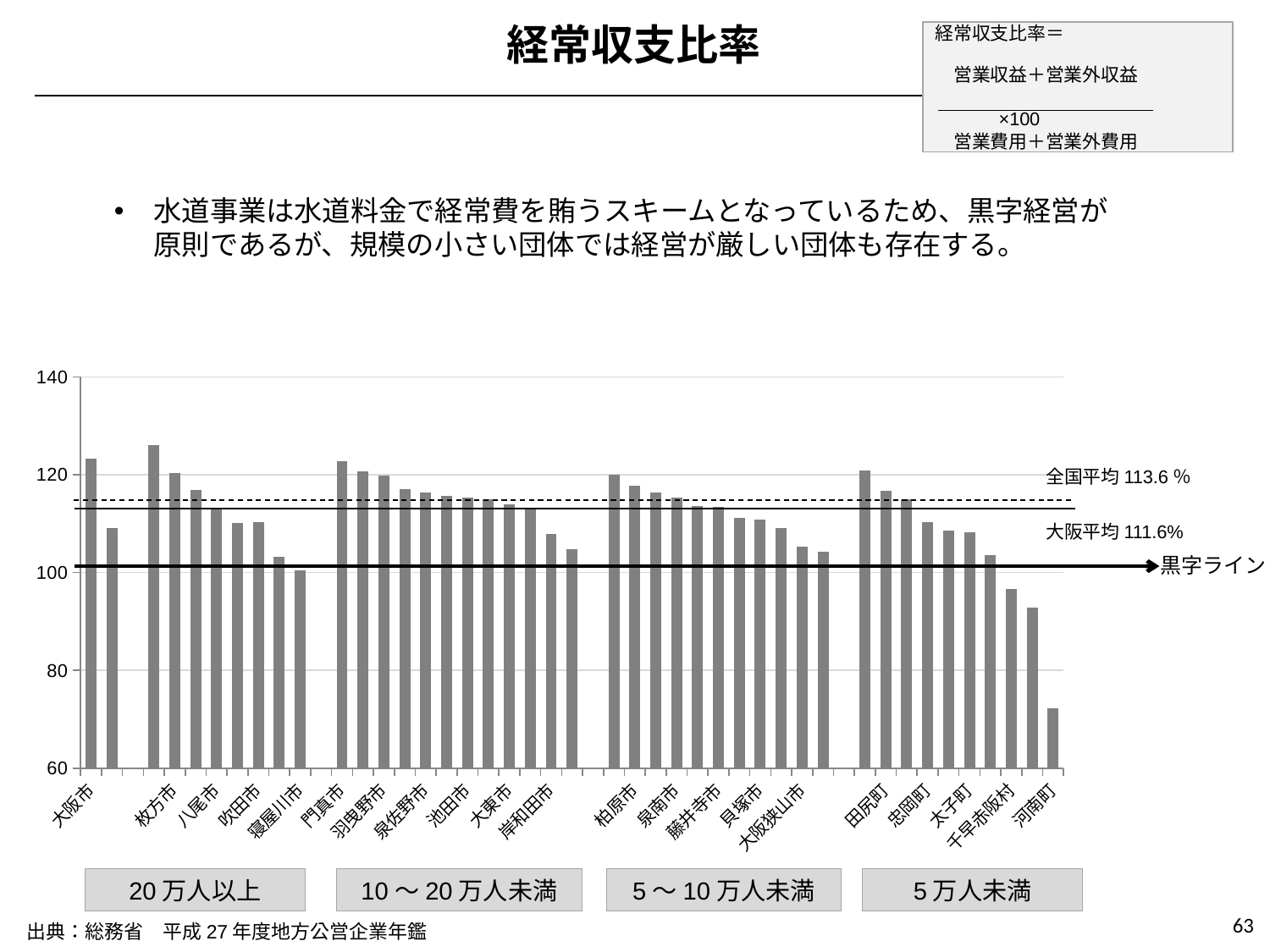

経常収支比率
経常収支比率＝

　営業収益＋営業外収益
　　　　　　　　　　　　　　　　　　 ×100
　営業費用＋営業外費用
水道事業は水道料金で経常費を賄うスキームとなっているため、黒字経営が原則であるが、規模の小さい団体では経営が厳しい団体も存在する。

### Chart

| Category | 経常収支比率 |
|---|---|
| 大阪市 | 123.3 |
| 堺市 | 109.1 |
|  | None |
| 高槻市 | 126.0 |
| 枚方市 | 120.4 |
| 茨木市 | 116.9 |
| 八尾市 | 113.1 |
| 豊中市 | 110.1 |
| 吹田市 | 110.3 |
| 東大阪市 | 103.3 |
| 寝屋川市 | 100.4 |
|  | None |
| 門真市 | 122.7 |
| 松原市 | 120.7 |
| 羽曳野市 | 119.8 |
| 富田林市 | 117.0 |
| 泉佐野市 | 116.4 |
| 箕面市 | 115.7 |
| 池田市 | 115.4 |
| 和泉市 | 114.9 |
| 大東市 | 113.9 |
| 河内長野市 | 113.3 |
| 岸和田市 | 107.8 |
| 守口市 | 104.8 |
|  | None |
| 泉大津市 | 120.0 |
| 柏原市 | 117.7 |
| 摂津市 | 116.3 |
| 泉南市 | 115.3 |
| 高石市 | 113.6 |
| 藤井寺市 | 113.4 |
| 四條畷市 | 111.1 |
| 貝塚市 | 110.9 |
| 阪南市 | 109.1 |
| 大阪狭山市 | 105.3 |
| 交野市 | 104.3 |
|  | None |
| 島本町 | 120.9 |
| 田尻町 | 116.7 |
| 岬町 | 114.9 |
| 忠岡町 | 110.3 |
| 熊取町 | 108.6 |
| 太子町 | 108.3 |
| 能勢町 | 103.6 |
| 千早赤阪村 | 96.6 |
| 豊能町 | 92.8 |
| 河南町 | 72.3 |
全国平均113.6％

大阪平均111.6%
黒字ライン
20万人以上
10～20万人未満
5～10万人未満
5万人未満
63
出典：総務省　平成27年度地方公営企業年鑑